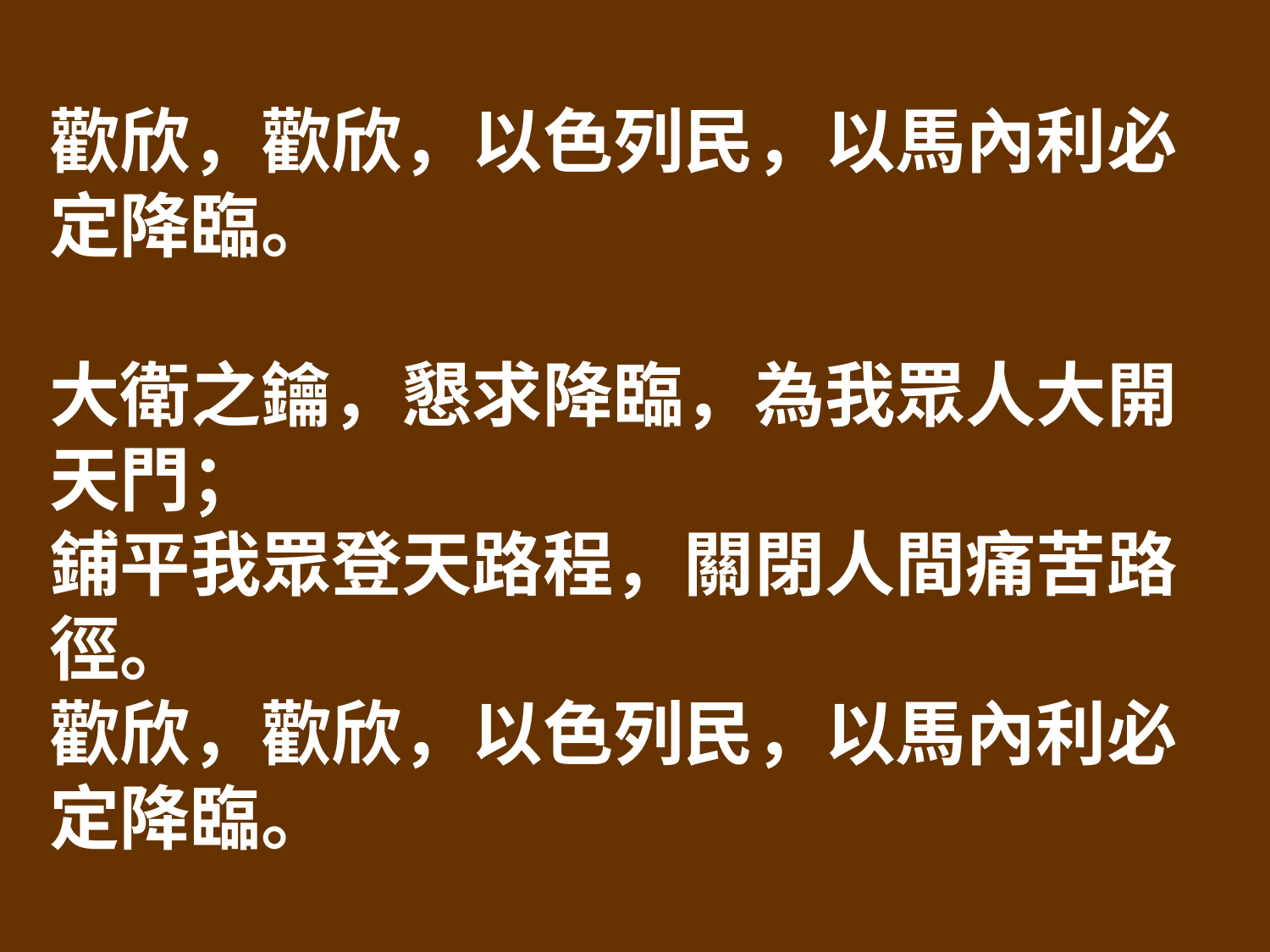

歡欣，歡欣，以色列民，以馬內利必定降臨。

大衛之鑰，懇求降臨，為我眾人大開天門；
鋪平我眾登天路程，關閉人間痛苦路徑。
歡欣，歡欣，以色列民，以馬內利必定降臨。